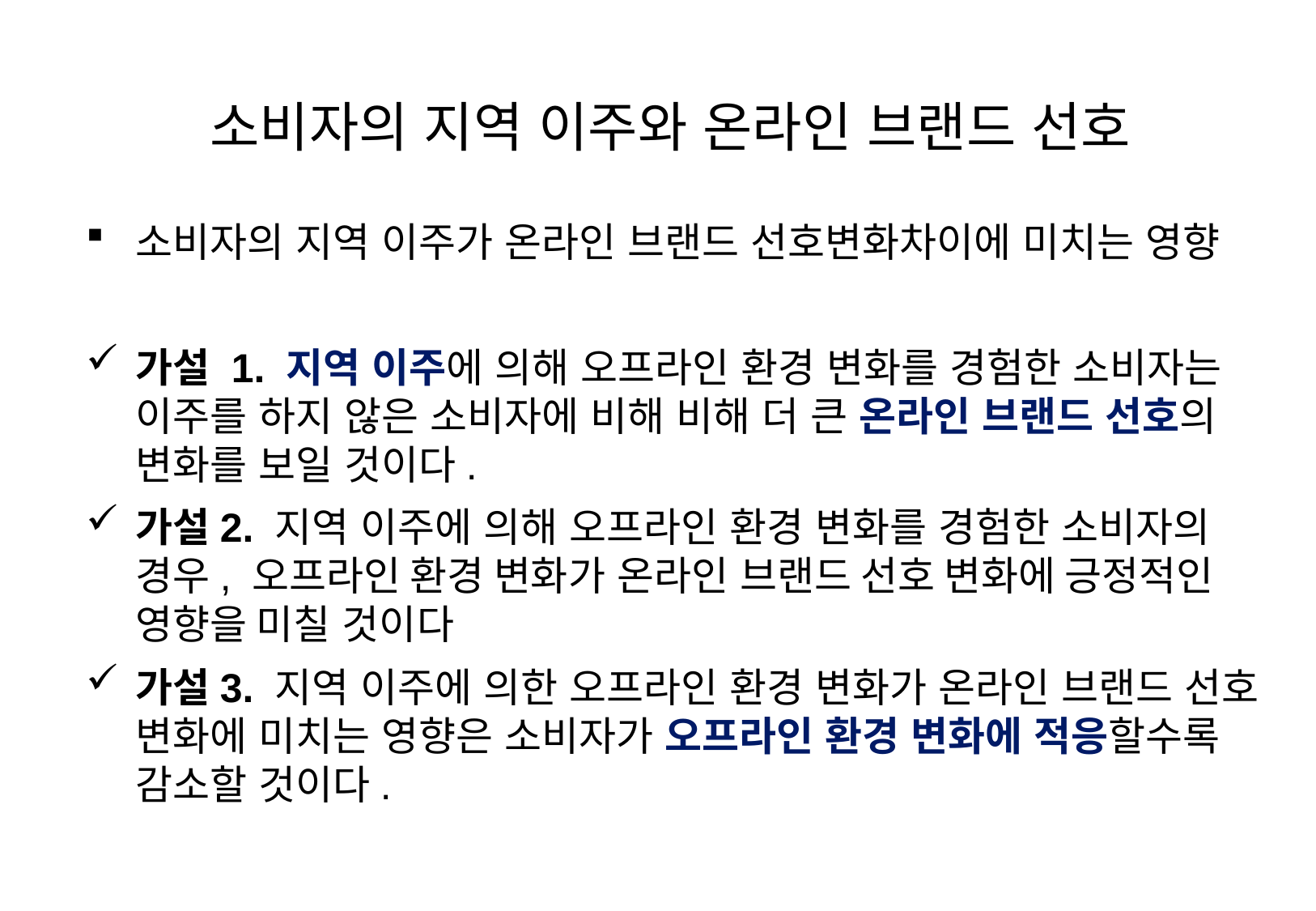

# 소비자의 지역 이주와 온라인 브랜드 선호
소비자의 지역 이주가 온라인 브랜드 선호변화차이에 미치는 영향

가설 1. 지역 이주에 의해 오프라인 환경 변화를 경험한 소비자는 이주를 하지 않은 소비자에 비해 비해 더 큰 온라인 브랜드 선호의 변화를 보일 것이다.
가설2. 지역 이주에 의해 오프라인 환경 변화를 경험한 소비자의 경우, 오프라인 환경 변화가 온라인 브랜드 선호 변화에 긍정적인 영향을 미칠 것이다
가설3. 지역 이주에 의한 오프라인 환경 변화가 온라인 브랜드 선호 변화에 미치는 영향은 소비자가 오프라인 환경 변화에 적응할수록 감소할 것이다.